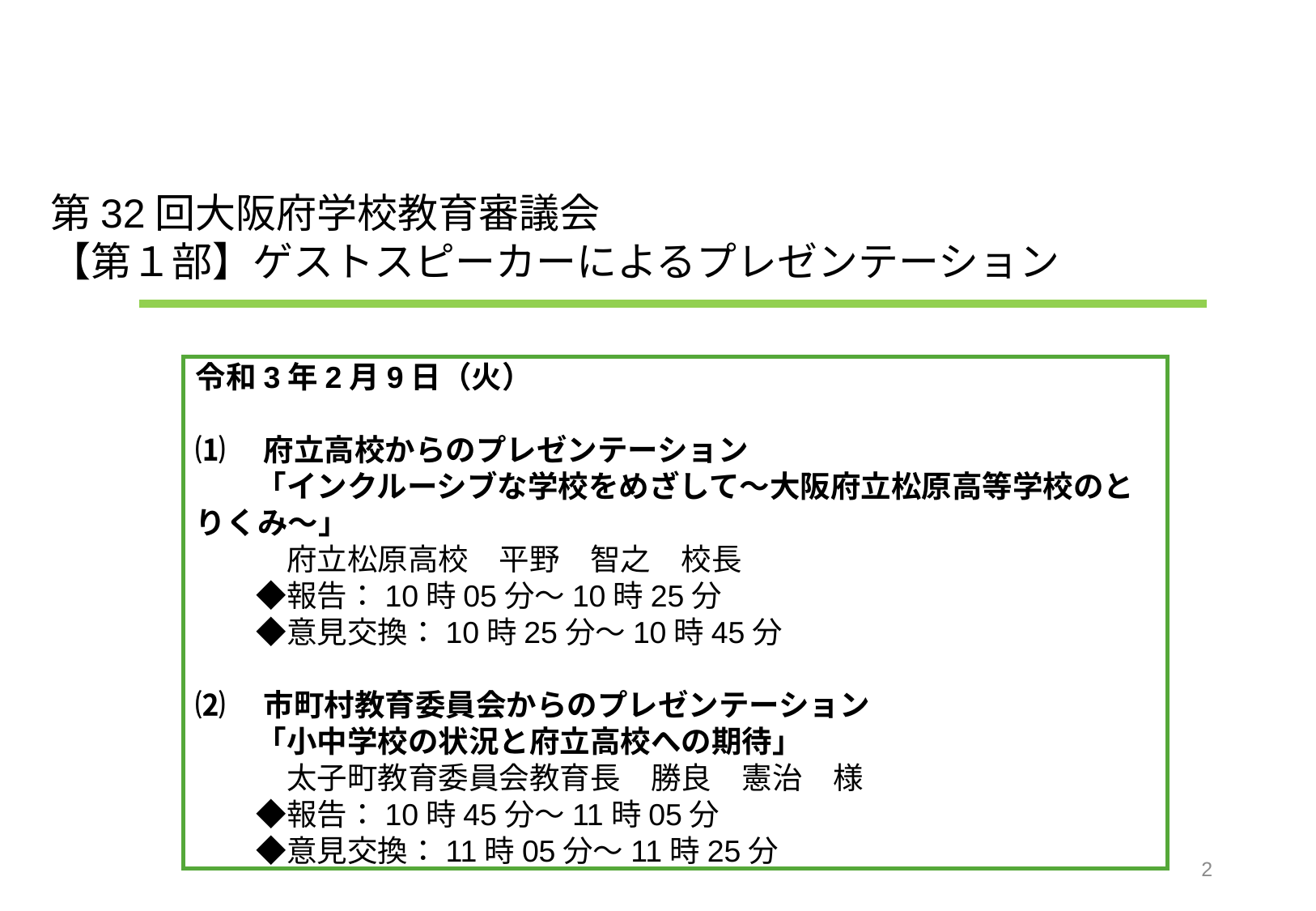

第32回大阪府学校教育審議会
【第１部】ゲストスピーカーによるプレゼンテーション
令和3年2月9日（火）

⑴　府立高校からのプレゼンテーション
　　「インクルーシブな学校をめざして～大阪府立松原高等学校のとりくみ～」
　　　府立松原高校　平野　智之　校長
　　◆報告：10時05分～10時25分
　　◆意見交換：10時25分～10時45分

⑵　市町村教育委員会からのプレゼンテーション
　　「小中学校の状況と府立高校への期待」
　　　太子町教育委員会教育長　勝良　憲治　様
　　◆報告：10時45分～11時05分
　　◆意見交換：11時05分～11時25分
2